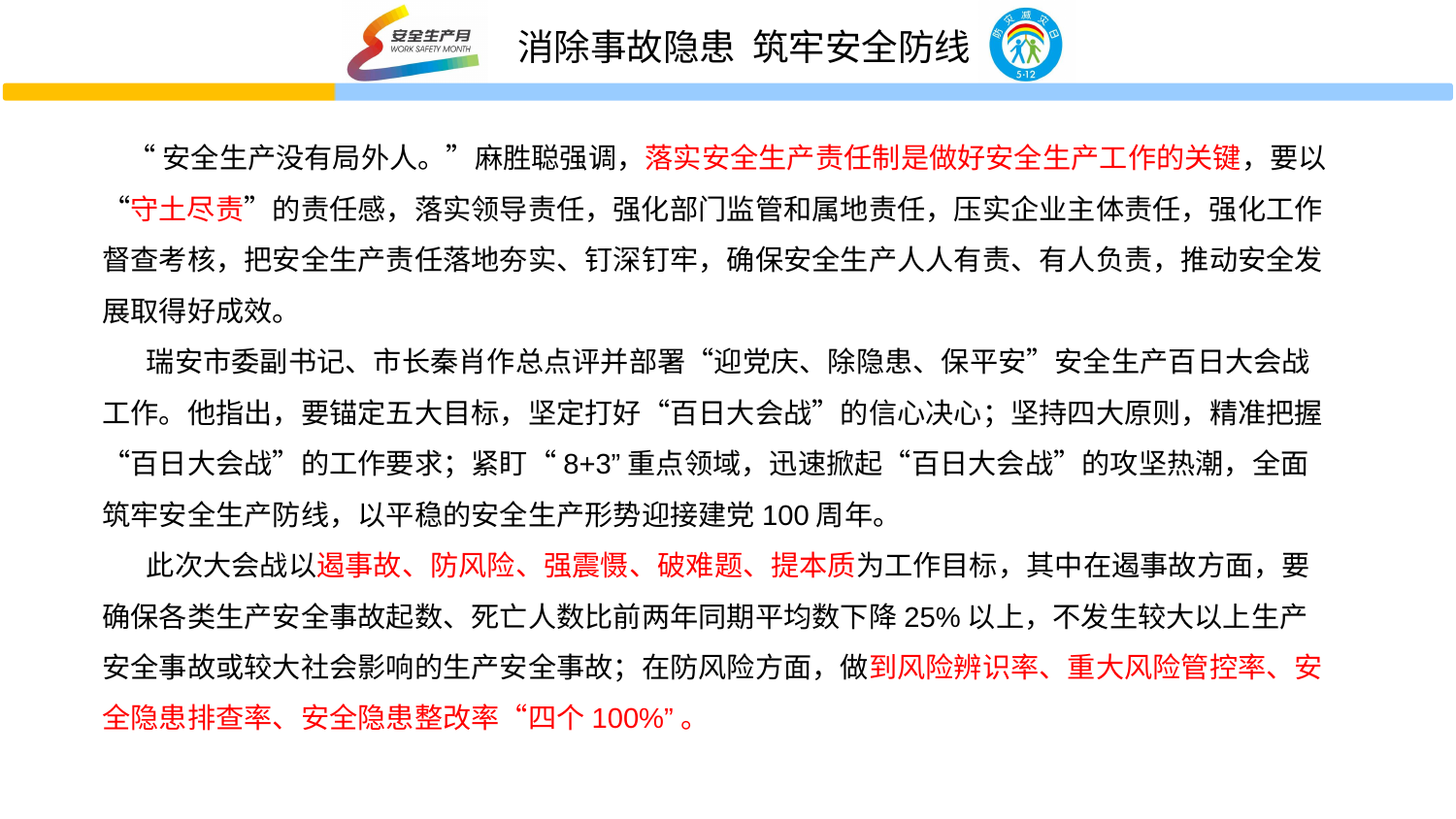

# “安全生产没有局外人。”麻胜聪强调，落实安全生产责任制是做好安全生产工作的关键，要以“守土尽责”的责任感，落实领导责任，强化部门监管和属地责任，压实企业主体责任，强化工作督查考核，把安全生产责任落地夯实、钉深钉牢，确保安全生产人人有责、有人负责，推动安全发展取得好成效。 瑞安市委副书记、市长秦肖作总点评并部署“迎党庆、除隐患、保平安”安全生产百日大会战工作。他指出，要锚定五大目标，坚定打好“百日大会战”的信心决心；坚持四大原则，精准把握“百日大会战”的工作要求；紧盯“8+3”重点领域，迅速掀起“百日大会战”的攻坚热潮，全面筑牢安全生产防线，以平稳的安全生产形势迎接建党100周年。 此次大会战以遏事故、防风险、强震慑、破难题、提本质为工作目标，其中在遏事故方面，要确保各类生产安全事故起数、死亡人数比前两年同期平均数下降25%以上，不发生较大以上生产安全事故或较大社会影响的生产安全事故；在防风险方面，做到风险辨识率、重大风险管控率、安全隐患排查率、安全隐患整改率“四个100%”。